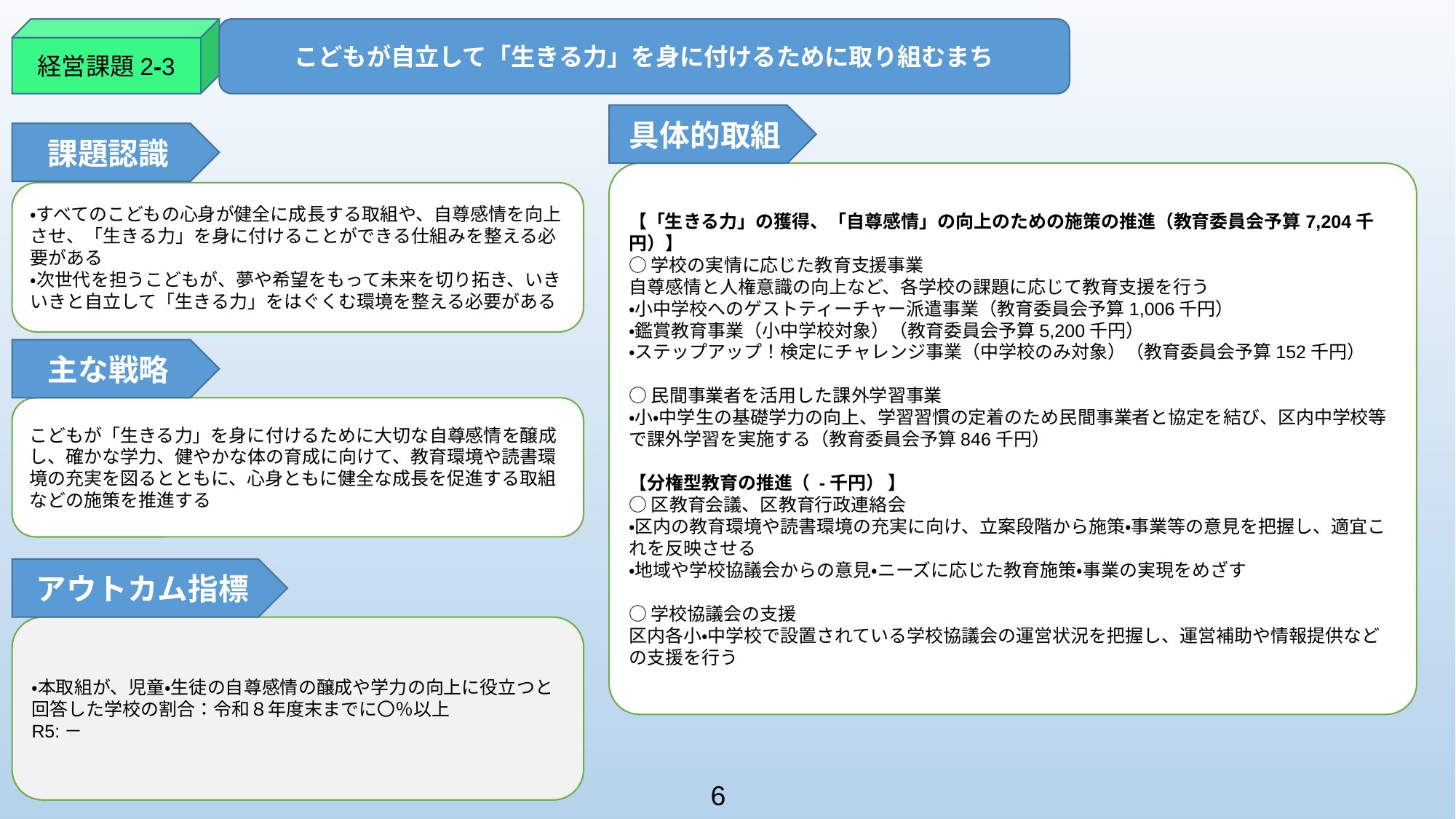

経営課題2-3
こどもが自立して「生きる力」を身に付けるために取り組むまち
具体的取組
課題認識
【「生きる力」の獲得、「自尊感情」の向上のための施策の推進（教育委員会予算7,204千円）】
○学校の実情に応じた教育支援事業
自尊感情と人権意識の向上など、各学校の課題に応じて教育支援を行う
・小中学校へのゲストティーチャー派遣事業（教育委員会予算1,006千円）
・鑑賞教育事業（小中学校対象）（教育委員会予算5,200千円）
・ステップアップ！検定にチャレンジ事業（中学校のみ対象）（教育委員会予算152千円）

○民間事業者を活用した課外学習事業
・小・中学生の基礎学力の向上、学習習慣の定着のため民間事業者と協定を結び、区内中学校等で課外学習を実施する（教育委員会予算846千円）

【分権型教育の推進（ -千円） 】
○区教育会議、区教育行政連絡会
・区内の教育環境や読書環境の充実に向け、立案段階から施策・事業等の意見を把握し、適宜これを反映させる
・地域や学校協議会からの意見・ニーズに応じた教育施策・事業の実現をめざす

○学校協議会の支援
区内各小・中学校で設置されている学校協議会の運営状況を把握し、運営補助や情報提供などの支援を行う
・すべてのこどもの心身が健全に成長する取組や、自尊感情を向上させ、「生きる力」を身に付けることができる仕組みを整える必要がある
・次世代を担うこどもが、夢や希望をもって未来を切り拓き、いきいきと自立して「生きる力」をはぐくむ環境を整える必要がある
主な戦略
こどもが「生きる力」を身に付けるために大切な自尊感情を醸成し、確かな学力、健やかな体の育成に向けて、教育環境や読書環境の充実を図るとともに、心身ともに健全な成長を促進する取組などの施策を推進する
アウトカム指標
・本取組が、児童・生徒の自尊感情の醸成や学力の向上に役立つと回答した学校の割合：令和８年度末までに〇％以上
R5:－
6